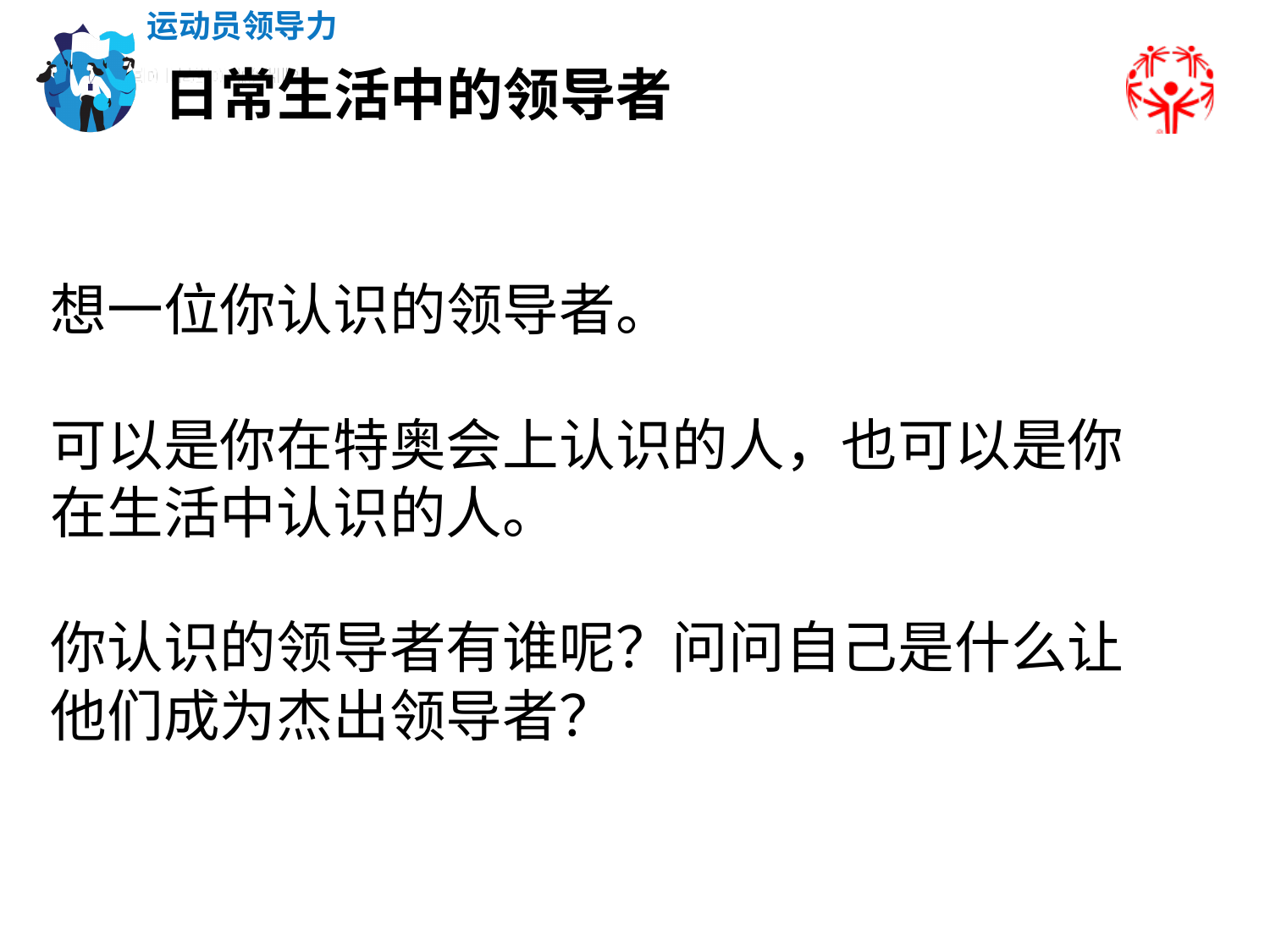

运动员领导力
日常生活中的领导者
想一位你认识的领导者。

可以是你在特奥会上认识的人，也可以是你在生活中认识的人。

你认识的领导者有谁呢？问问自己是什么让他们成为杰出领导者？